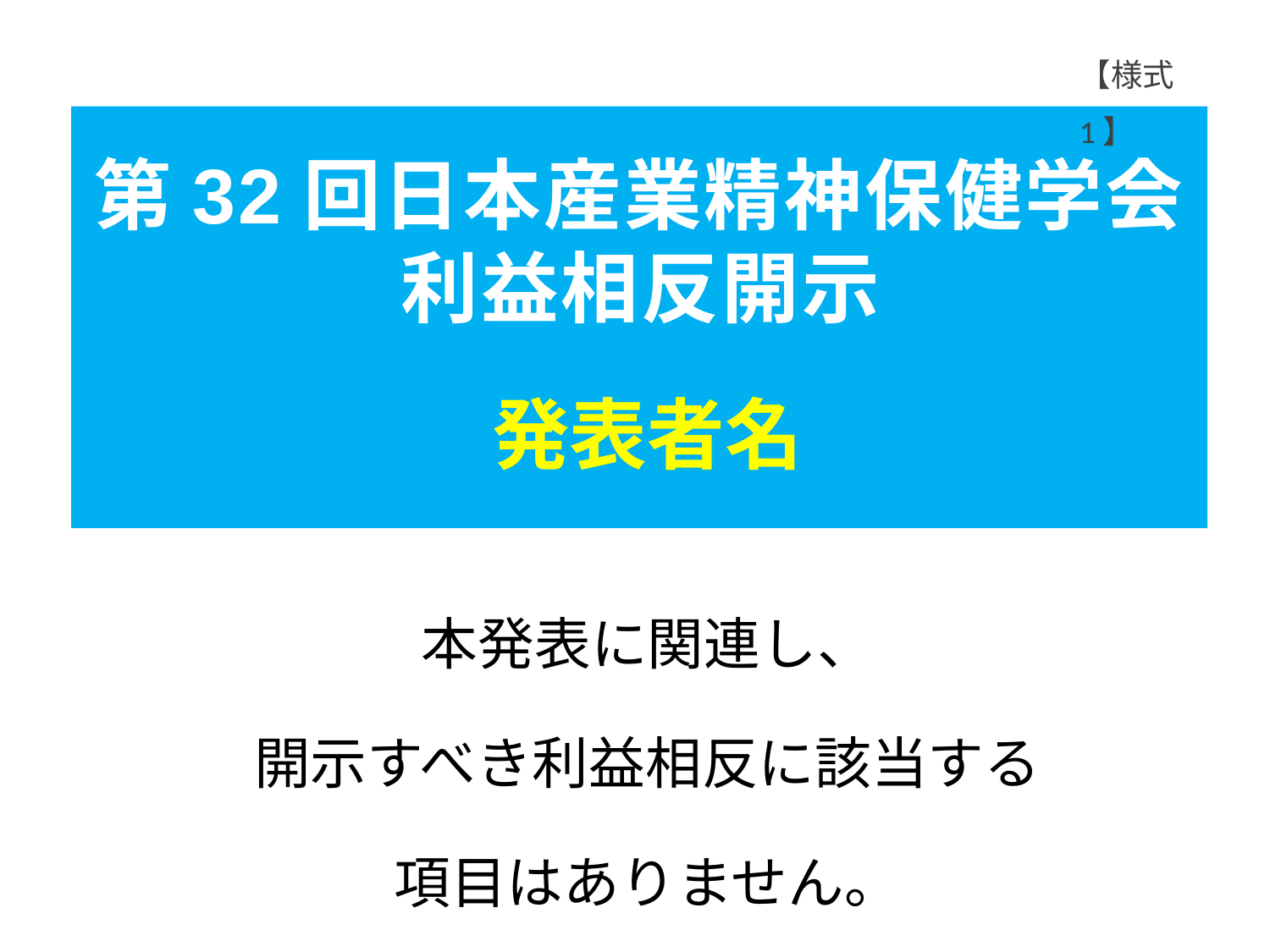

【様式1】

# 第32回日本産業精神保健学会 利益相反開示
発表者名
本発表に関連し、
開示すべき利益相反に該当する
項目はありません。